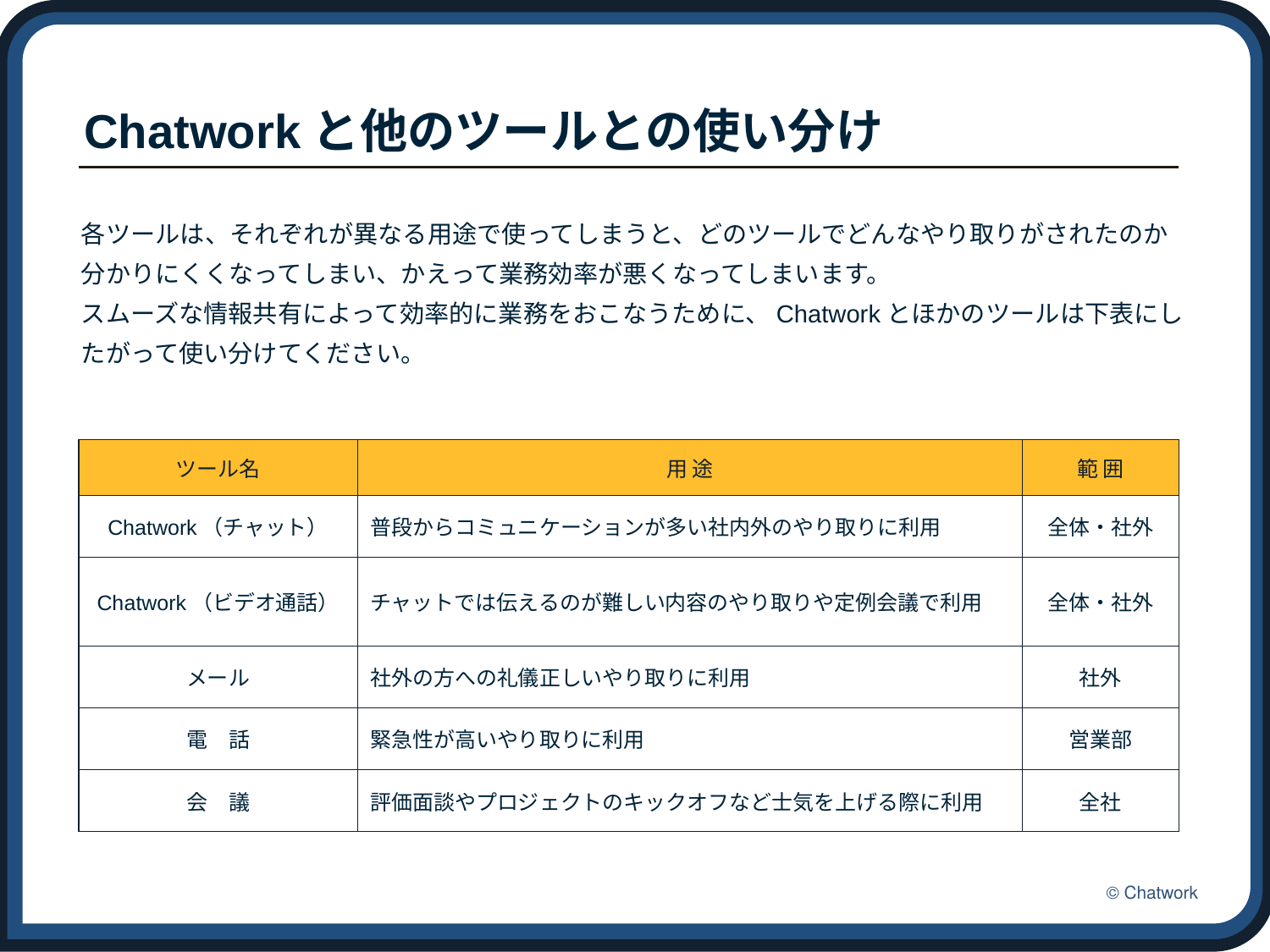

# Chatworkと他のツールとの使い分け
各ツールは、それぞれが異なる用途で使ってしまうと、どのツールでどんなやり取りがされたのか分かりにくくなってしまい、かえって業務効率が悪くなってしまいます。
スムーズな情報共有によって効率的に業務をおこなうために、Chatworkとほかのツールは下表にしたがって使い分けてください。

| ツール名 | 用 途 | 範 囲 |
| --- | --- | --- |
| Chatwork（チャット） | 普段からコミュニケーションが多い社内外のやり取りに利用 | 全体・社外 |
| Chatwork（ビデオ通話） | チャットでは伝えるのが難しい内容のやり取りや定例会議で利用 | 全体・社外 |
| メール | 社外の方への礼儀正しいやり取りに利用 | 社外 |
| 電　話 | 緊急性が高いやり取りに利用 | 営業部 |
| 会　議 | 評価面談やプロジェクトのキックオフなど士気を上げる際に利用 | 全社 |